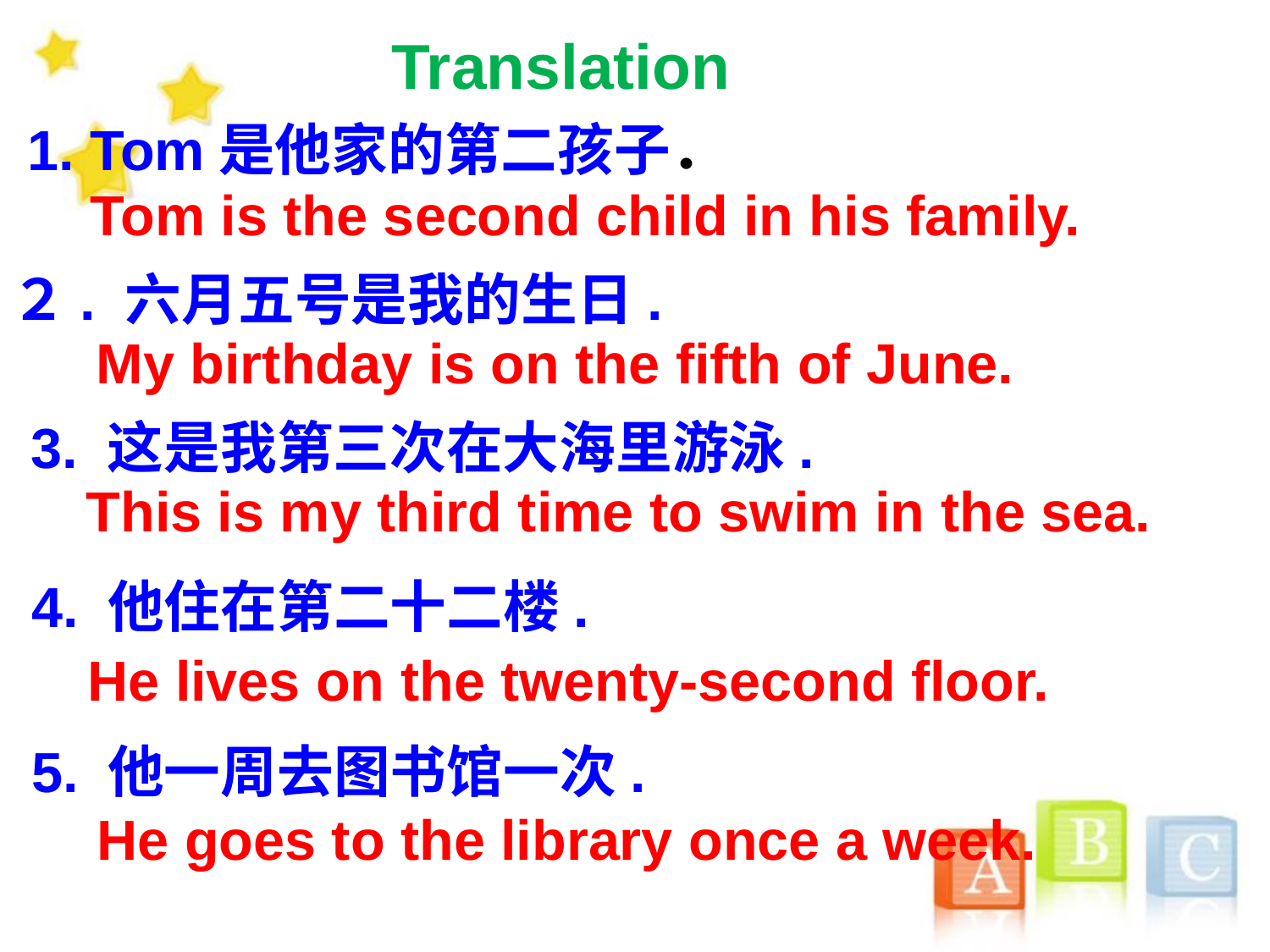

Translation
1. Tom是他家的第二孩子．
Tom is the second child in his family.
２. 六月五号是我的生日.
My birthday is on the fifth of June.
3. 这是我第三次在大海里游泳.
This is my third time to swim in the sea.
4. 他住在第二十二楼.
He lives on the twenty-second floor.
5. 他一周去图书馆一次.
He goes to the library once a week.